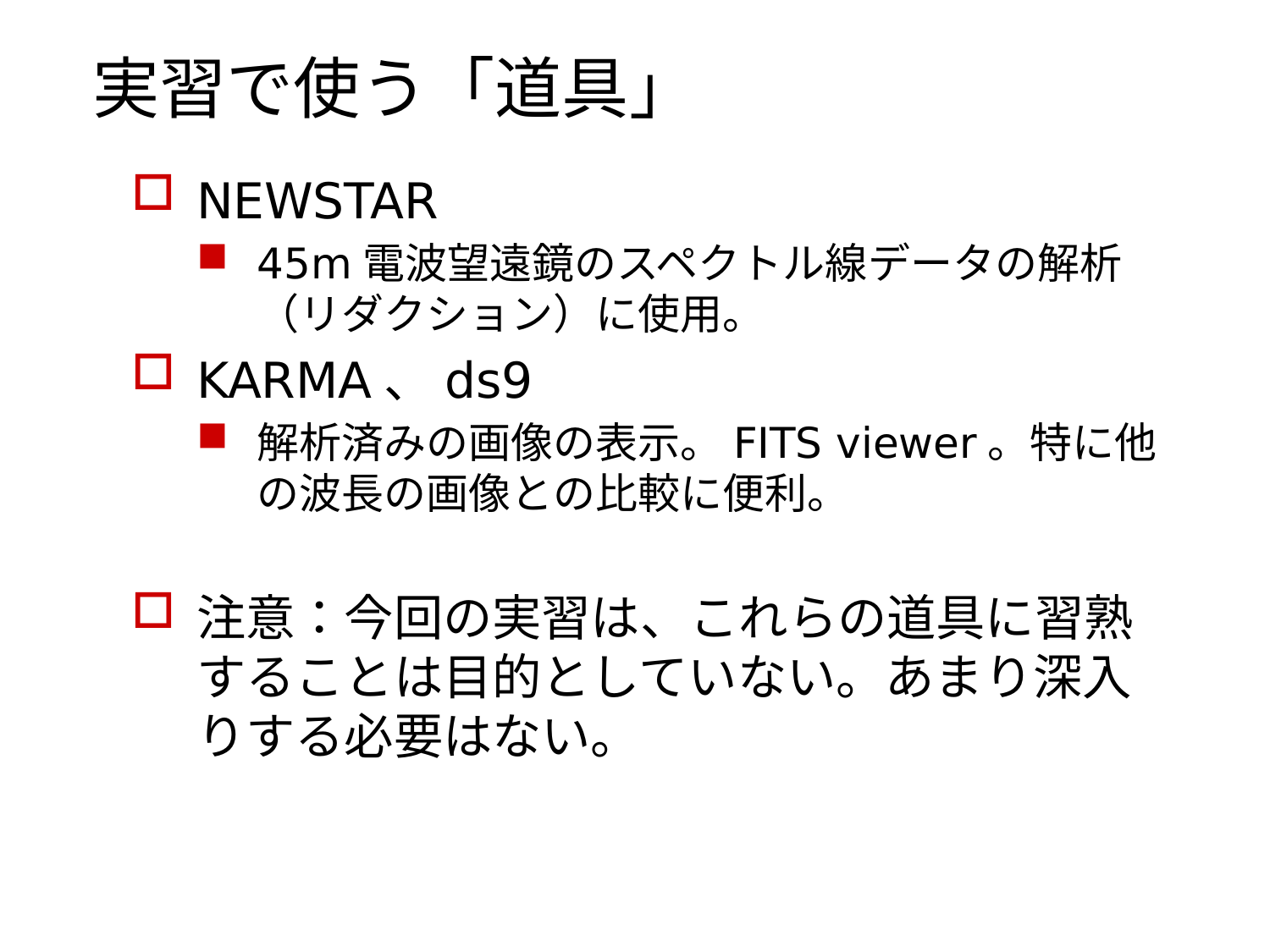

# 実習で使う「道具」
NEWSTAR
45m電波望遠鏡のスペクトル線データの解析（リダクション）に使用。
KARMA、ds9
解析済みの画像の表示。FITS viewer。特に他の波長の画像との比較に便利。

注意：今回の実習は、これらの道具に習熟することは目的としていない。あまり深入りする必要はない。